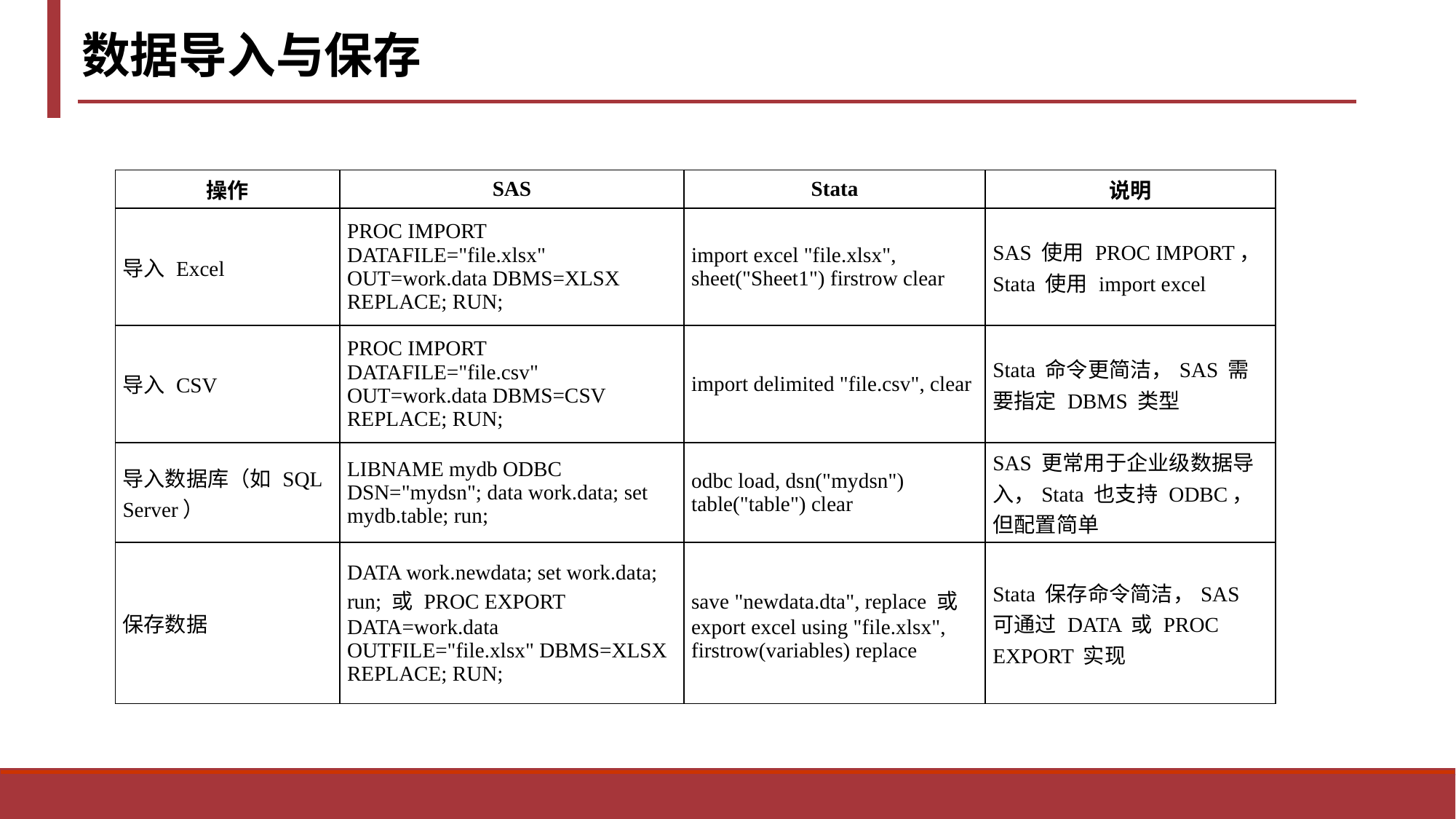

数据导入与保存
| 操作 | SAS | Stata | 说明 |
| --- | --- | --- | --- |
| 导入 Excel | PROC IMPORT DATAFILE="file.xlsx" OUT=work.data DBMS=XLSX REPLACE; RUN; | import excel "file.xlsx", sheet("Sheet1") firstrow clear | SAS 使用 PROC IMPORT，Stata 使用 import excel |
| 导入 CSV | PROC IMPORT DATAFILE="file.csv" OUT=work.data DBMS=CSV REPLACE; RUN; | import delimited "file.csv", clear | Stata 命令更简洁，SAS 需要指定 DBMS 类型 |
| 导入数据库（如 SQL Server） | LIBNAME mydb ODBC DSN="mydsn"; data work.data; set mydb.table; run; | odbc load, dsn("mydsn") table("table") clear | SAS 更常用于企业级数据导入，Stata 也支持 ODBC，但配置简单 |
| 保存数据 | DATA work.newdata; set work.data; run; 或 PROC EXPORT DATA=work.data OUTFILE="file.xlsx" DBMS=XLSX REPLACE; RUN; | save "newdata.dta", replace 或 export excel using "file.xlsx", firstrow(variables) replace | Stata 保存命令简洁，SAS 可通过 DATA 或 PROC EXPORT 实现 |